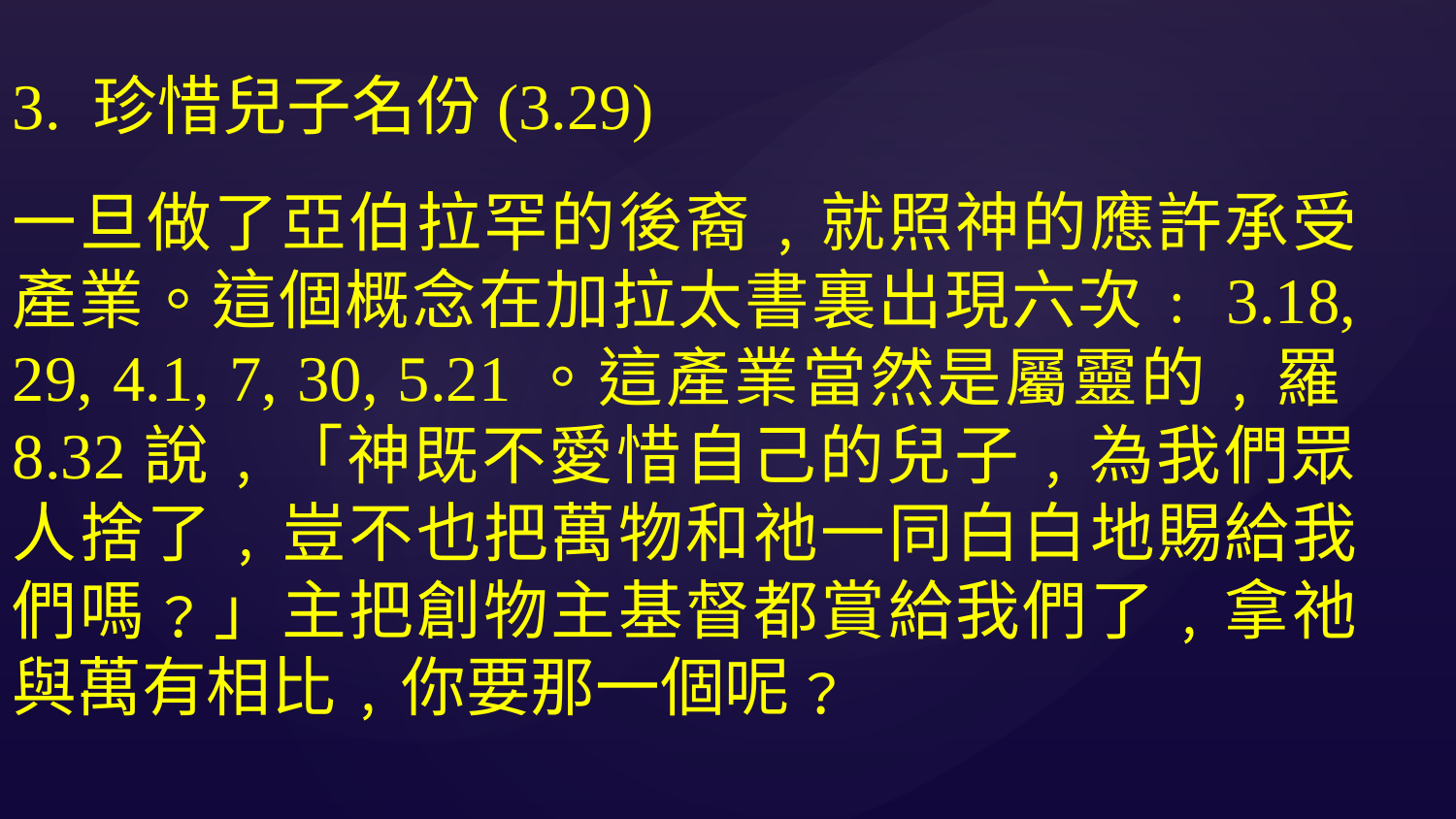

3. 珍惜兒子名份(3.29)

一旦做了亞伯拉罕的後裔﹐就照神的應許承受產業。這個概念在加拉太書裏出現六次﹕3.18, 29, 4.1, 7, 30, 5.21。這產業當然是屬靈的﹐羅8.32說﹐「神既不愛惜自己的兒子﹐為我們眾人捨了﹐豈不也把萬物和祂一同白白地賜給我們嗎﹖」主把創物主基督都賞給我們了﹐拿祂與萬有相比﹐你要那一個呢﹖